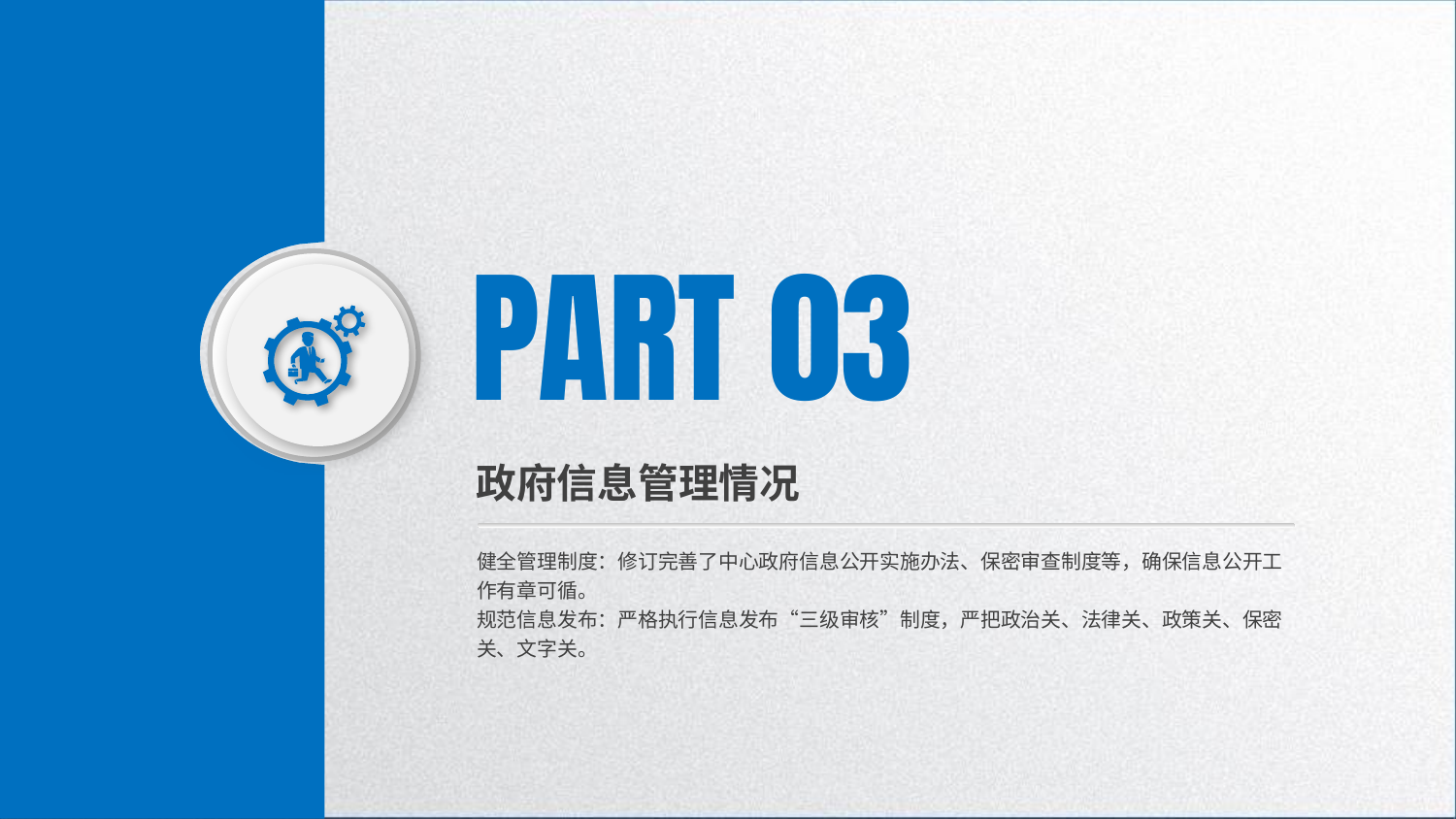

PART 03

政府信息管理情况

健全管理制度：修订完善了中心政府信息公开实施办法、保密审查制度等，确保信息公开工作有章可循。
规范信息发布：严格执行信息发布“三级审核”制度，严把政治关、法律关、政策关、保密关、文字关。